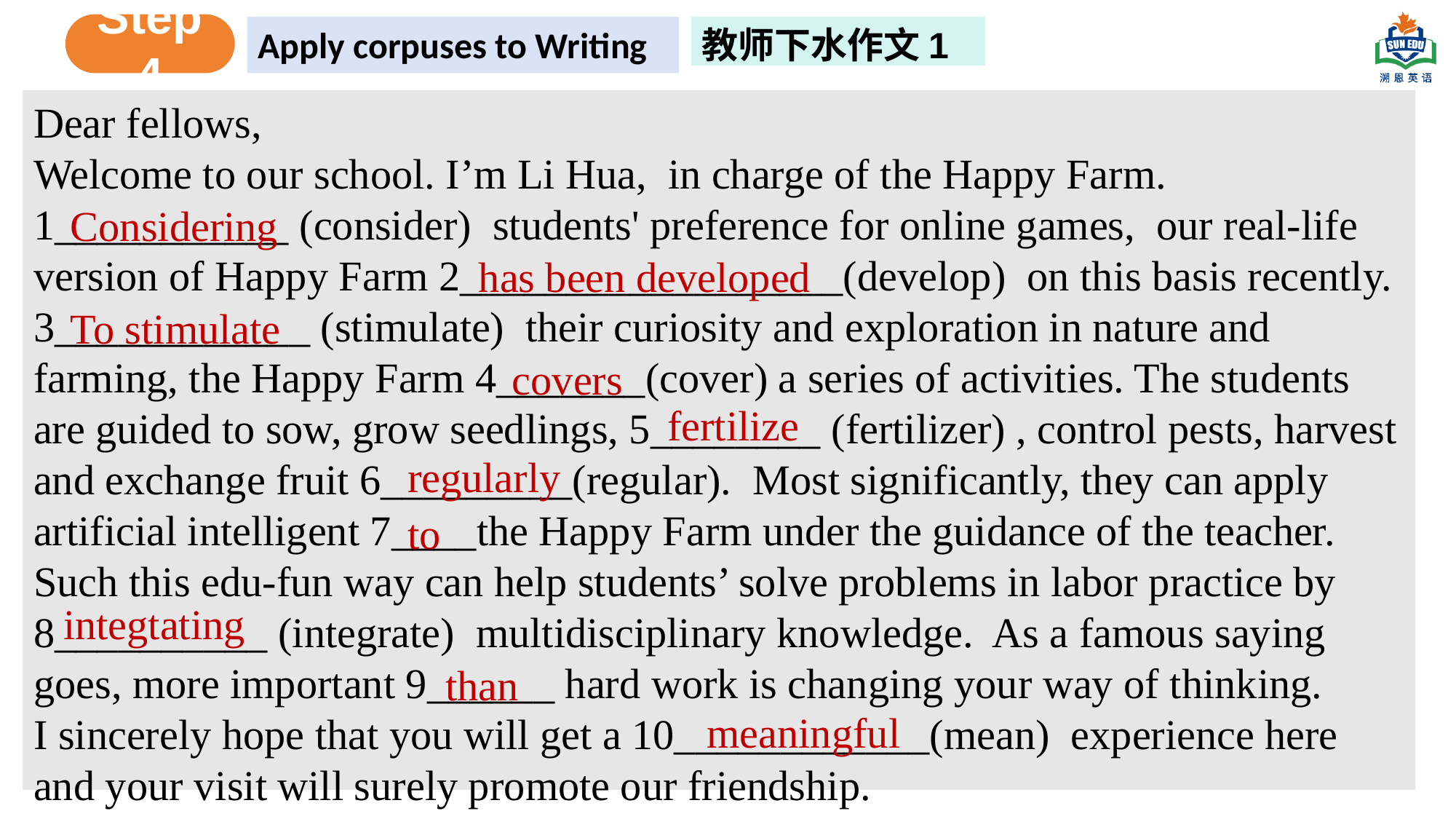

Step4
Apply corpuses to Writing
教师下水作文1
Dear fellows,
Welcome to our school. I’m Li Hua,  in charge of the Happy Farm. 1___________ (consider)  students' preference for online games,  our real-life version of Happy Farm 2__________________(develop)  on this basis recently.
3____________ (stimulate)  their curiosity and exploration in nature and farming, the Happy Farm 4_______(cover) a series of activities. The students are guided to sow, grow seedlings, 5________ (fertilizer) , control pests, harvest and exchange fruit 6_________(regular).  Most significantly, they can apply artificial intelligent 7____the Happy Farm under the guidance of the teacher. Such this edu-fun way can help students’ solve problems in labor practice by 8__________ (integrate)  multidisciplinary knowledge.  As a famous saying goes, more important 9______ hard work is changing your way of thinking.
I sincerely hope that you will get a 10____________(mean)  experience here and your visit will surely promote our friendship.

 Considering
  has been developed
 To stimulate
 covers
 fertilize
 regularly
 to
integtating
 than
  meaningful